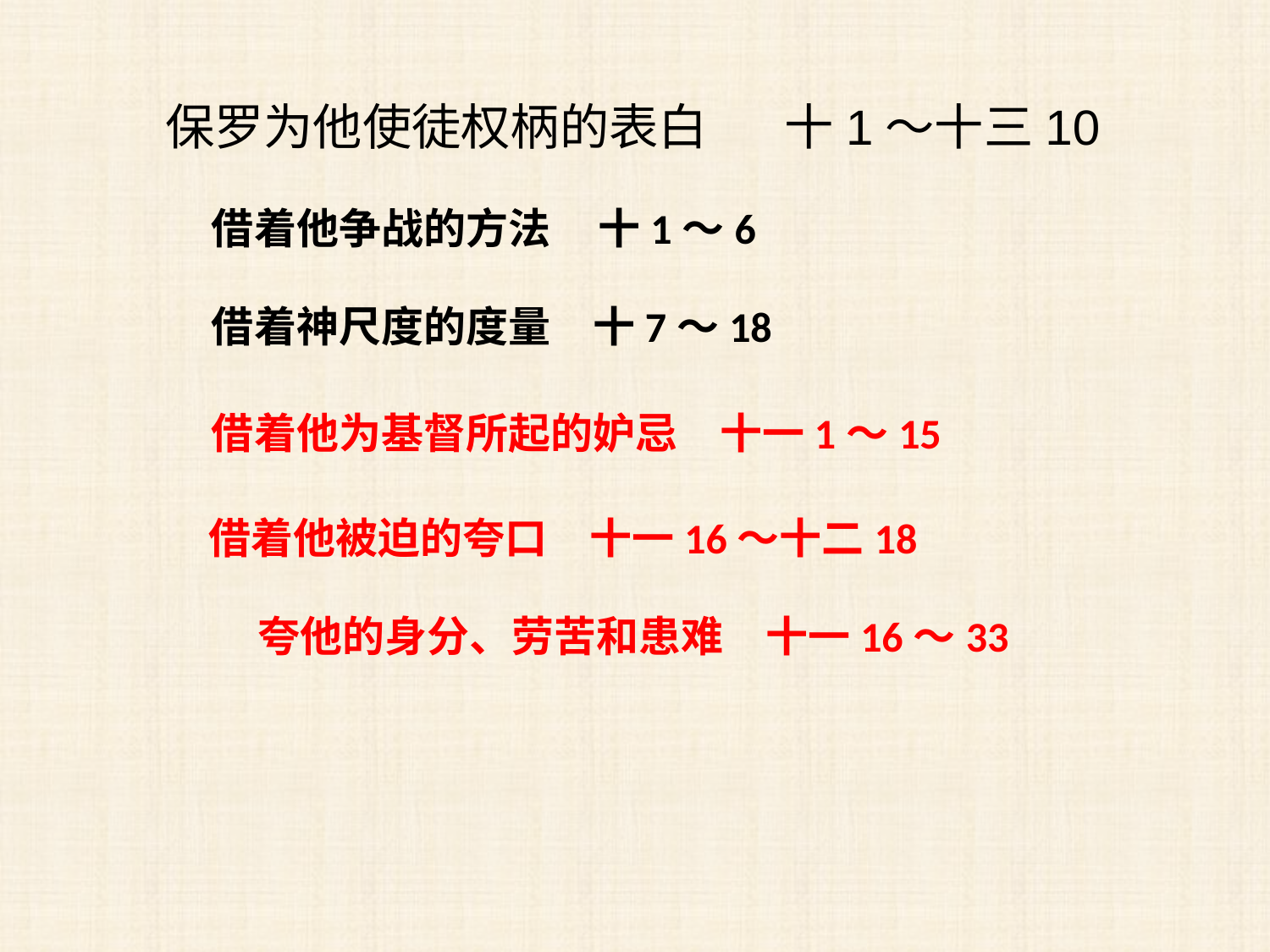

保罗为他使徒权柄的表白       十1～十三10
借着他争战的方法     十1～6
借着神尺度的度量　十7～18
借着他为基督所起的妒忌　十一1～15
借着他被迫的夸口　十一16～十二18
夸他的身分、劳苦和患难　十一16～33